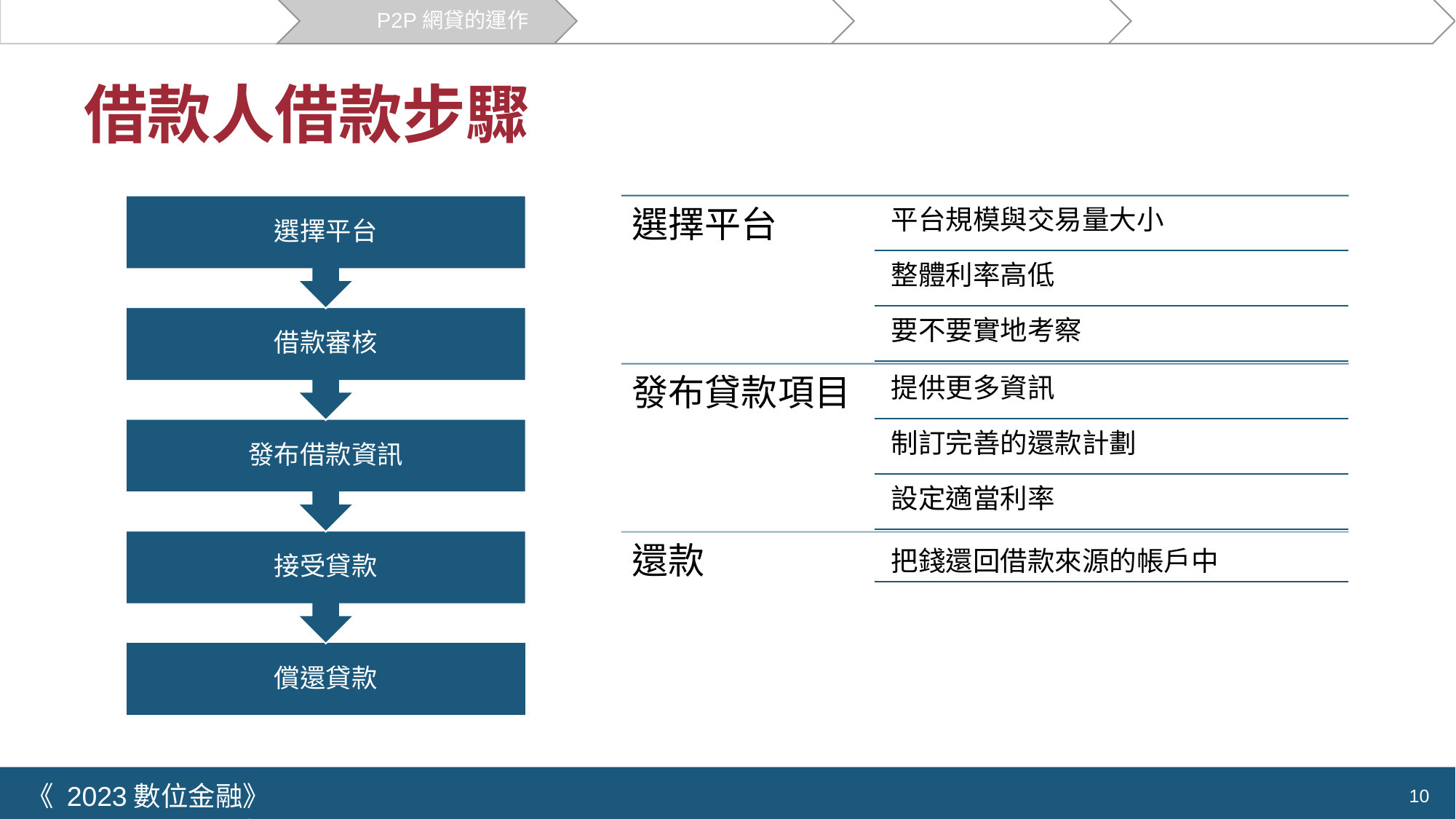

關於貸款

P2P網貸的運作

創新模式

市場與案例

機會與挑戰
# 借款人借款步驟

選擇平台

平台規模與交易量大小

整體利率高低

要不要實地考察

發布貸款項目

提供更多資訊

制訂完善的還款計劃

設定適當利率

還款

把錢還回借款來源的帳戶中

選擇平台

借款審核

發布借款資訊

接受貸款

償還貸款
《 2023數位金融》                                                                                                                                             	NYCU.IIM.IEBI Lab
10